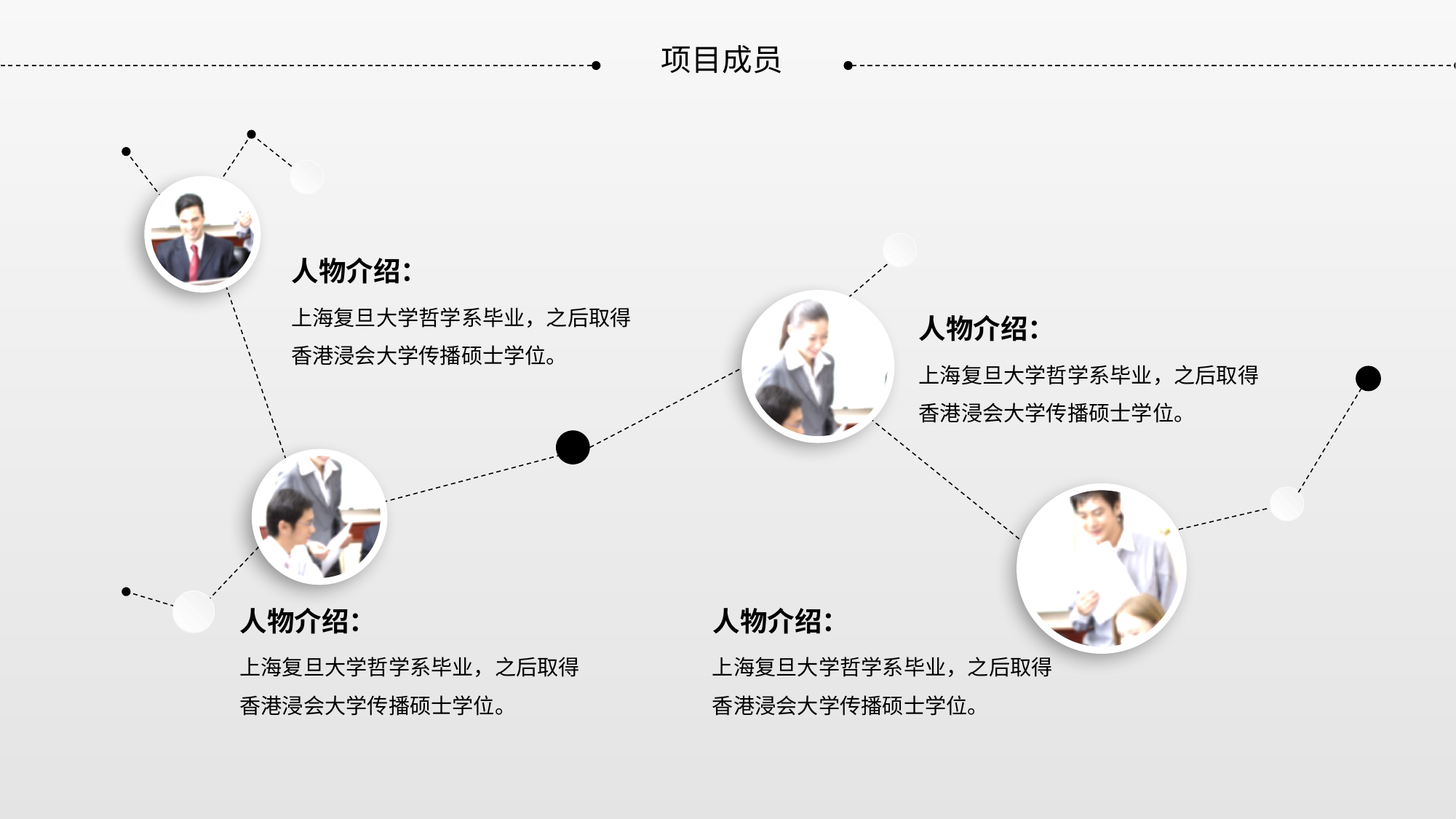

项目成员

人物介绍：
上海复旦大学哲学系毕业，之后取得香港浸会大学传播硕士学位。

人物介绍：
上海复旦大学哲学系毕业，之后取得香港浸会大学传播硕士学位。

人物介绍：
上海复旦大学哲学系毕业，之后取得香港浸会大学传播硕士学位。
人物介绍：
上海复旦大学哲学系毕业，之后取得香港浸会大学传播硕士学位。